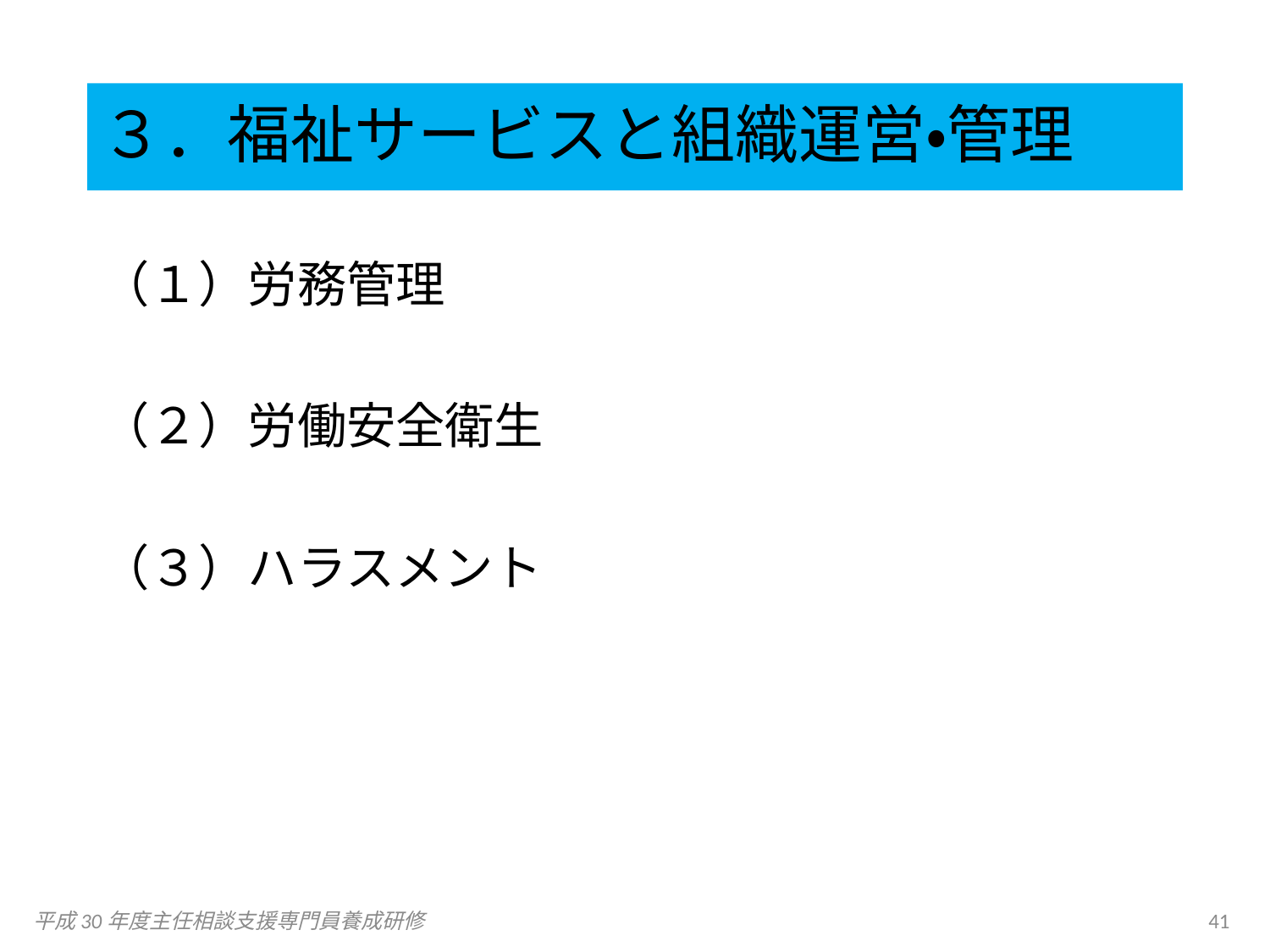

３．福祉サービスと組織運営・管理
（１）労務管理

（２）労働安全衛生

（３）ハラスメント

41
平成30年度主任相談支援専門員養成研修